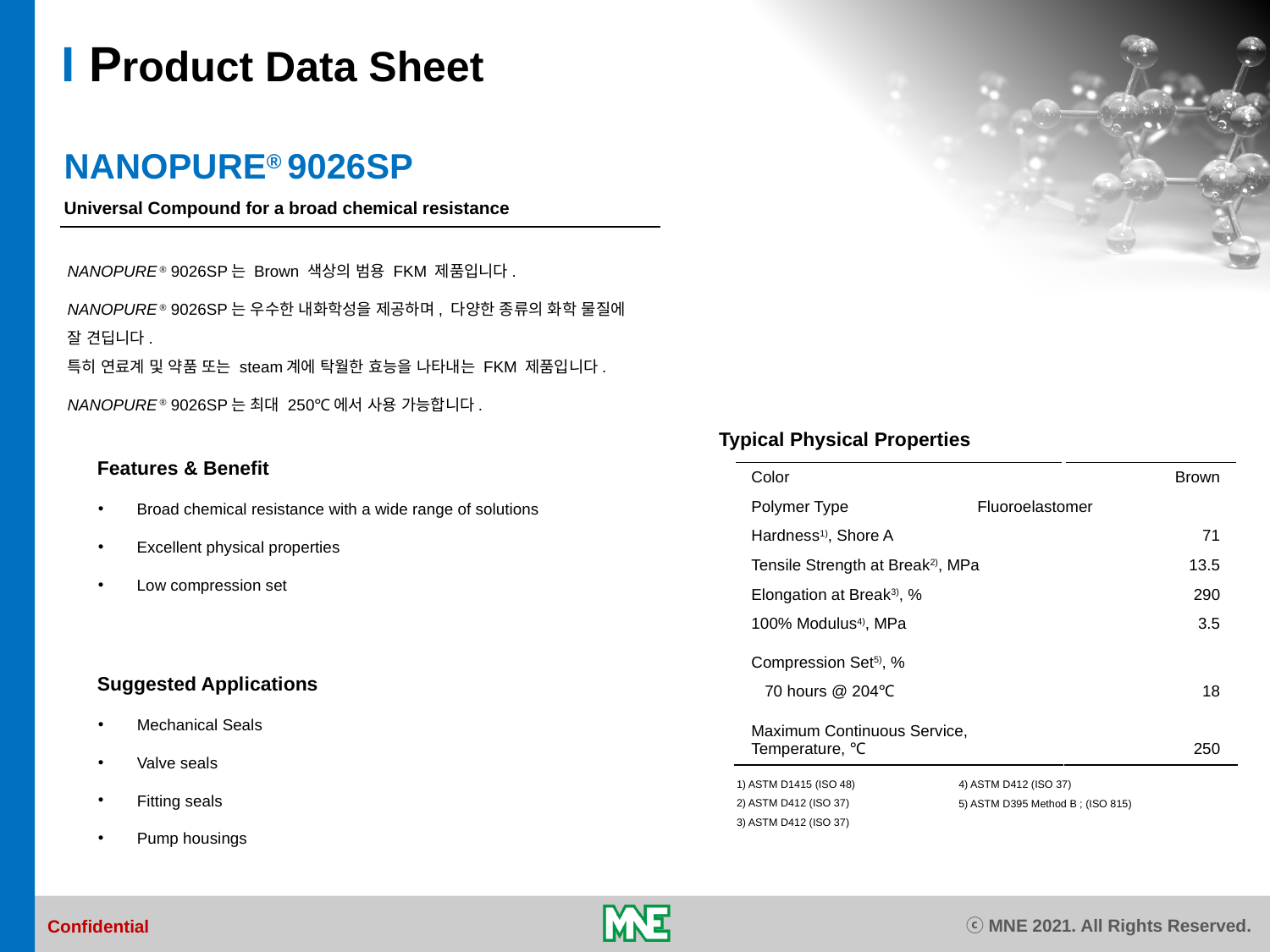

I Product Data Sheet
NANOPURE® 9026SP
Universal Compound for a broad chemical resistance
NANOPURE ® 9026SP는 Brown 색상의 범용 FKM 제품입니다.

NANOPURE ® 9026SP는 우수한 내화학성을 제공하며, 다양한 종류의 화학 물질에
잘 견딥니다.
특히 연료계 및 약품 또는 steam계에 탁월한 효능을 나타내는 FKM 제품입니다.

NANOPURE ® 9026SP는 최대 250℃에서 사용 가능합니다.
Typical Physical Properties
Features & Benefit
| Color | Brown |
| --- | --- |
| Polymer Type Fluoroelastomer |  |
| Hardness1), Shore A | 71 |
| Tensile Strength at Break2), MPa | 13.5 |
| Elongation at Break3), % | 290 |
| 100% Modulus4), MPa | 3.5 |
| Compression Set5), % |  |
| 70 hours @ 204℃ | 18 |
| Maximum Continuous Service, Temperature, ℃ | 250 |
  Broad chemical resistance with a wide range of solutions

  Excellent physical properties

  Low compression set
Suggested Applications
  Mechanical Seals

  Valve seals

  Fitting seals

  Pump housings
1) ASTM D1415 (ISO 48)
2) ASTM D412 (ISO 37)
3) ASTM D412 (ISO 37)
4) ASTM D412 (ISO 37)
5) ASTM D395 Method B ; (ISO 815)